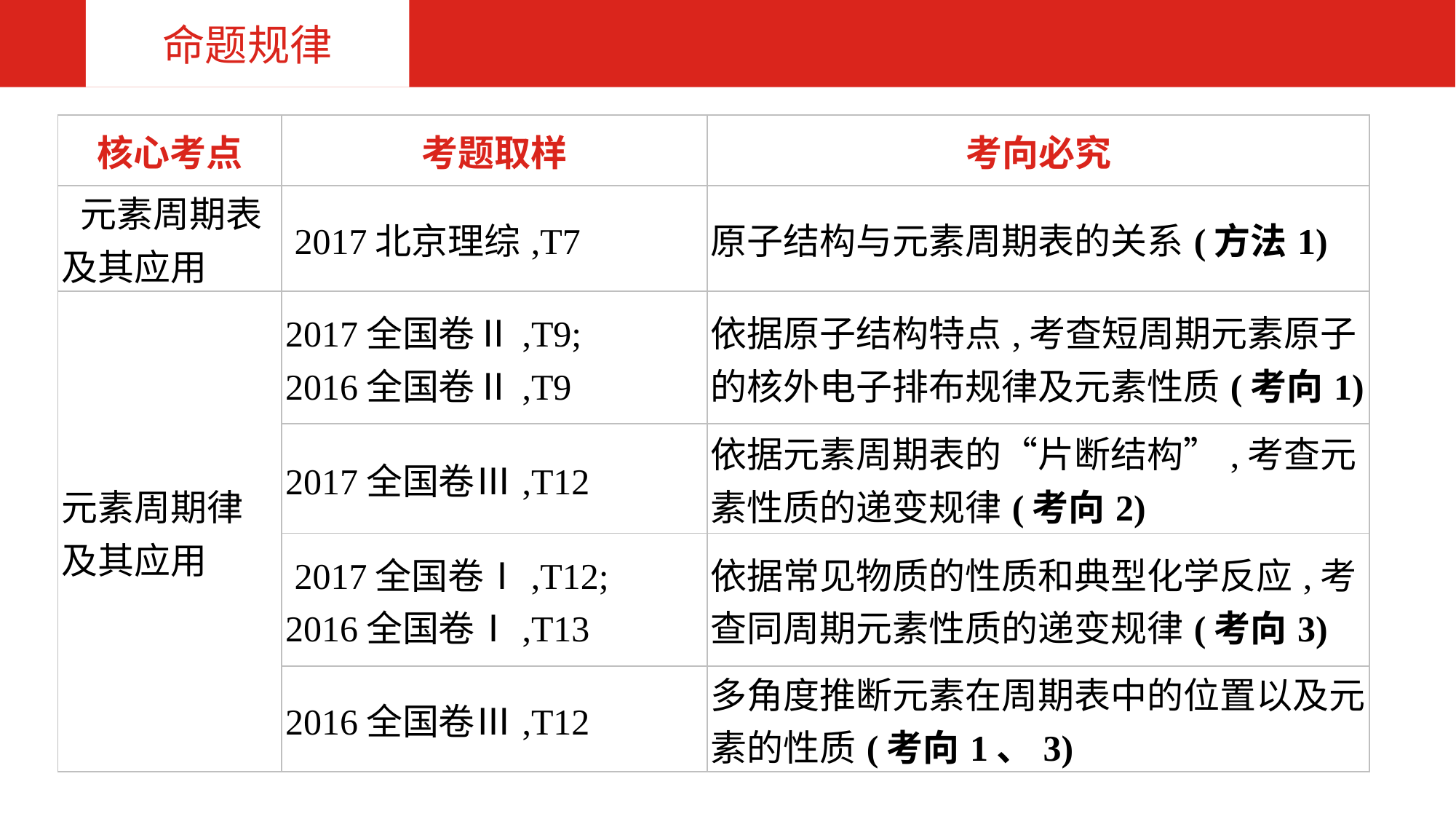

命题规律
| 核心考点 | 考题取样 | 考向必究 |
| --- | --- | --- |
| 元素周期表及其应用 | 2017北京理综,T7 | 原子结构与元素周期表的关系(方法1) |
| 元素周期律及其应用 | 2017全国卷Ⅱ,T9; 2016全国卷Ⅱ,T9 | 依据原子结构特点,考查短周期元素原子的核外电子排布规律及元素性质(考向1) |
|  | 2017全国卷Ⅲ,T12 | 依据元素周期表的“片断结构”,考查元素性质的递变规律(考向2) |
|  | 2017全国卷Ⅰ,T12; 2016全国卷Ⅰ,T13 | 依据常见物质的性质和典型化学反应,考查同周期元素性质的递变规律(考向3) |
|  | 2016全国卷Ⅲ,T12 | 多角度推断元素在周期表中的位置以及元素的性质(考向1、3) |